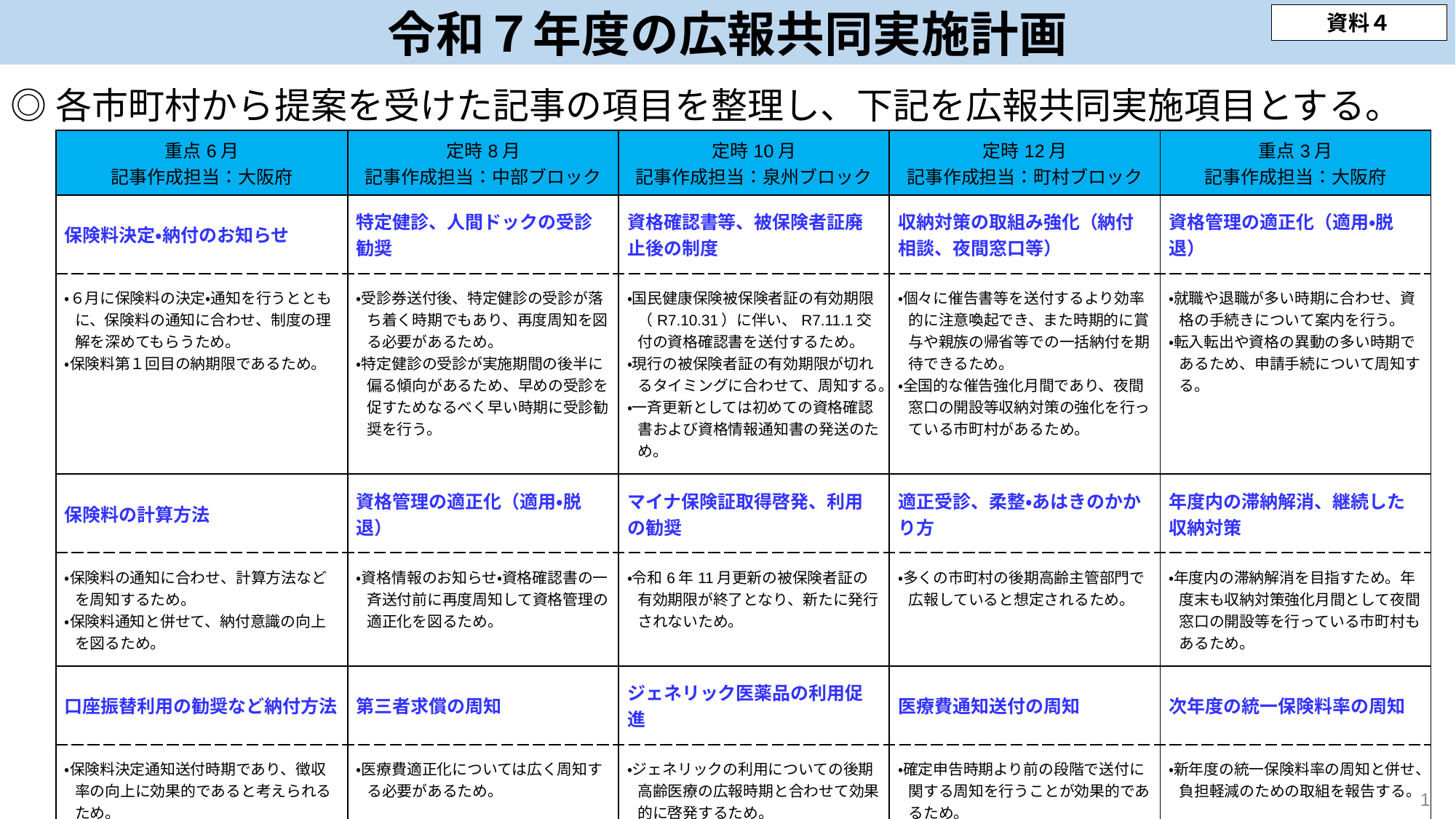

# 令和７年度の広報共同実施計画
資料４
◎各市町村から提案を受けた記事の項目を整理し、下記を広報共同実施項目とする。
| 重点6月 記事作成担当：大阪府 | 定時8月 記事作成担当：中部ブロック | 定時10月 記事作成担当：泉州ブロック | 定時12月 記事作成担当：町村ブロック | 重点3月 記事作成担当：大阪府 |
| --- | --- | --- | --- | --- |
| 保険料決定・納付のお知らせ | 特定健診、人間ドックの受診勧奨 | 資格確認書等、被保険者証廃止後の制度 | 収納対策の取組み強化（納付相談、夜間窓口等） | 資格管理の適正化（適用・脱退） |
| ・６月に保険料の決定・通知を行うとともに、保険料の通知に合わせ、制度の理解を深めてもらうため。 ・保険料第１回目の納期限であるため。 | ・受診券送付後、特定健診の受診が落ち着く時期でもあり、再度周知を図る必要があるため。 ・特定健診の受診が実施期間の後半に偏る傾向があるため、早めの受診を促すためなるべく早い時期に受診勧奨を行う。 | ・国民健康保険被保険者証の有効期限（R7.10.31）に伴い、R7.11.1交付の資格確認書を送付するため。 ・現行の被保険者証の有効期限が切れるタイミングに合わせて、周知する。 ・一斉更新としては初めての資格確認書および資格情報通知書の発送のため。 | ・個々に催告書等を送付するより効率的に注意喚起でき、また時期的に賞与や親族の帰省等での一括納付を期待できるため。 ・全国的な催告強化月間であり、夜間窓口の開設等収納対策の強化を行っている市町村があるため。 | ・就職や退職が多い時期に合わせ、資格の手続きについて案内を行う。 ・転入転出や資格の異動の多い時期であるため、申請手続について周知する。 |
| 保険料の計算方法 | 資格管理の適正化（適用・脱退） | マイナ保険証取得啓発、利用の勧奨 | 適正受診、柔整・あはきのかかり方 | 年度内の滞納解消、継続した収納対策 |
| ・保険料の通知に合わせ、計算方法などを周知するため。 ・保険料通知と併せて、納付意識の向上を図るため。 | ・資格情報のお知らせ・資格確認書の一斉送付前に再度周知して資格管理の適正化を図るため。 | ・令和6年11月更新の被保険者証の有効期限が終了となり、新たに発行されないため。 | ・多くの市町村の後期高齢主管部門で広報していると想定されるため。 | ・年度内の滞納解消を目指すため。年度末も収納対策強化月間として夜間窓口の開設等を行っている市町村もあるため。 |
| 口座振替利用の勧奨など納付方法 | 第三者求償の周知 | ジェネリック医薬品の利用促進 | 医療費通知送付の周知 | 次年度の統一保険料率の周知 |
| ・保険料決定通知送付時期であり、徴収率の向上に効果的であると考えられるため。 | ・医療費適正化については広く周知する必要があるため。 | ・ジェネリックの利用についての後期高齢医療の広報時期と合わせて効果的に啓発するため。 | ・確定申告時期より前の段階で送付に関する周知を行うことが効果的であるため。 | ・新年度の統一保険料率の周知と併せ、負担軽減のための取組を報告する。 |
1